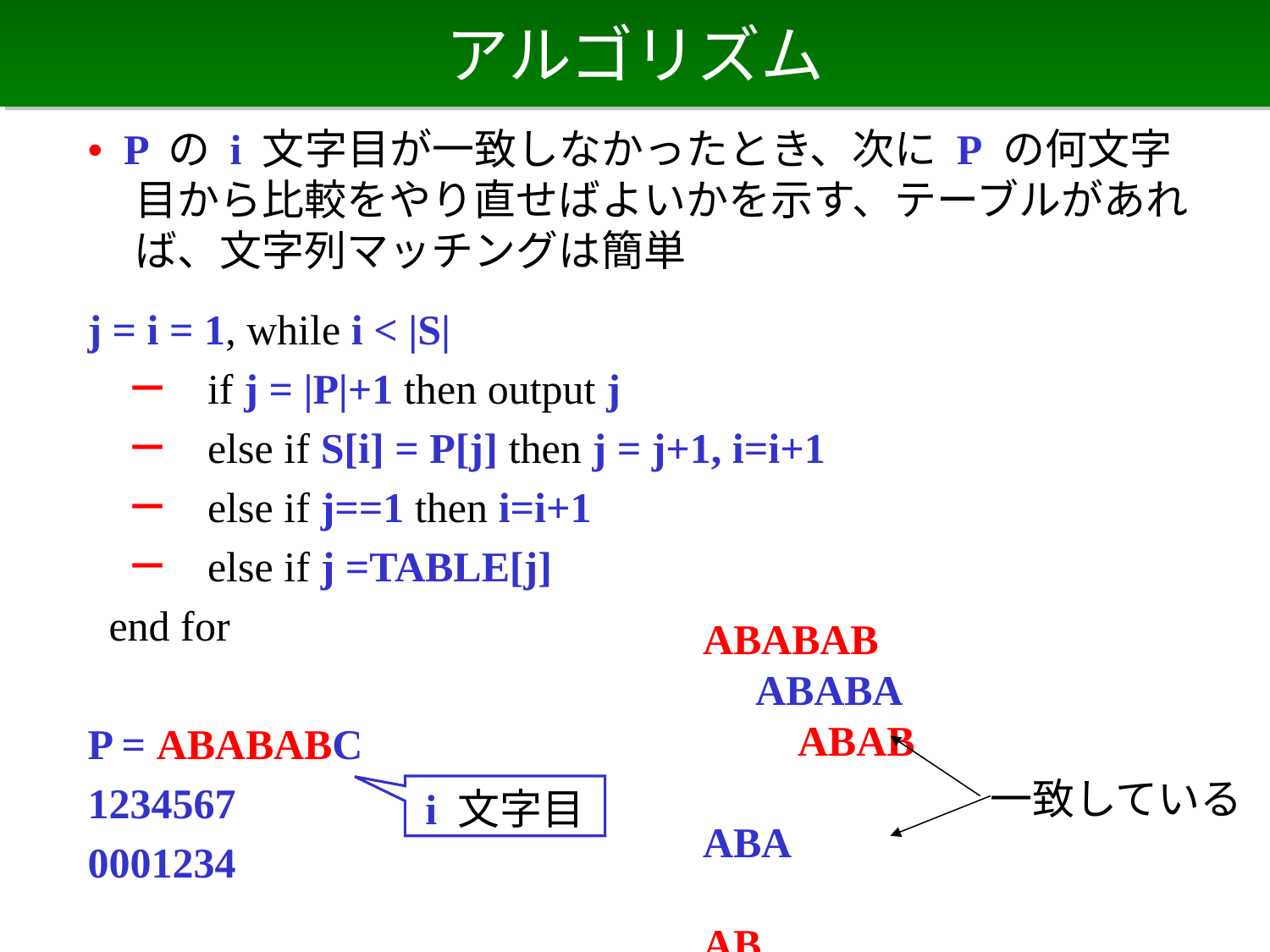

# アルゴリズム
•  P の i 文字目が一致しなかったとき、次に P の何文字目から比較をやり直せばよいかを示す、テーブルがあれば、文字列マッチングは簡単

j = i = 1, while i < |S|
   －   if j = |P|+1 then output j
   －   else if S[i] = P[j] then j = j+1, i=i+1
   －   else if j==1 then i=i+1
   －   else if j =TABLE[j]
  end for

P = ABABABC
1234567
0001234
ABABAB
　ABABA
　　ABAB
　　　ABA
　　　　AB
　　　　　A

一致している
i 文字目